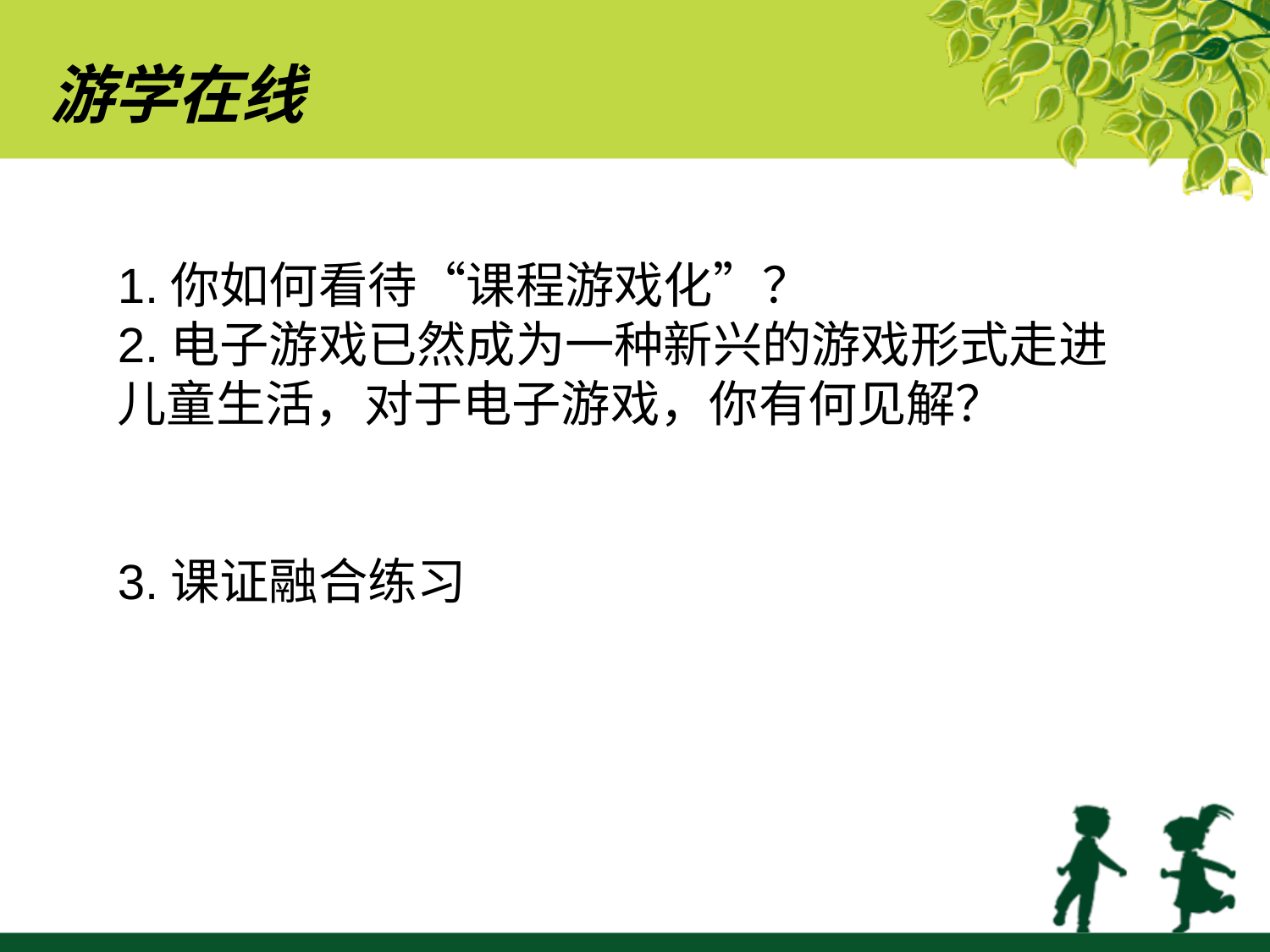

游学在线
1.你如何看待“课程游戏化”？
2.电子游戏已然成为一种新兴的游戏形式走进儿童生活，对于电子游戏，你有何见解？

3.课证融合练习